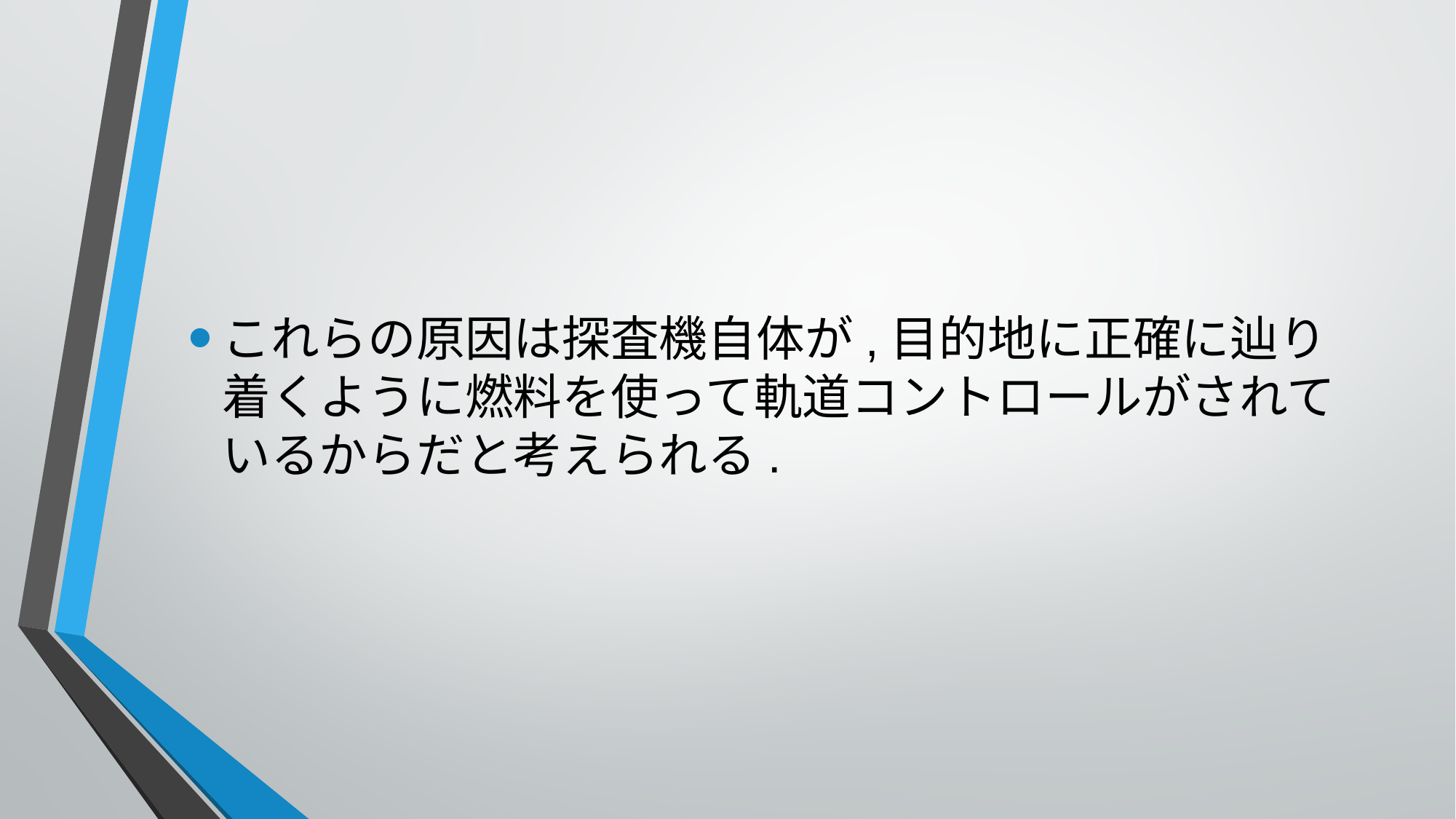

これらの原因は探査機自体が,目的地に正確に辿り着くように燃料を使って軌道コントロールがされているからだと考えられる.